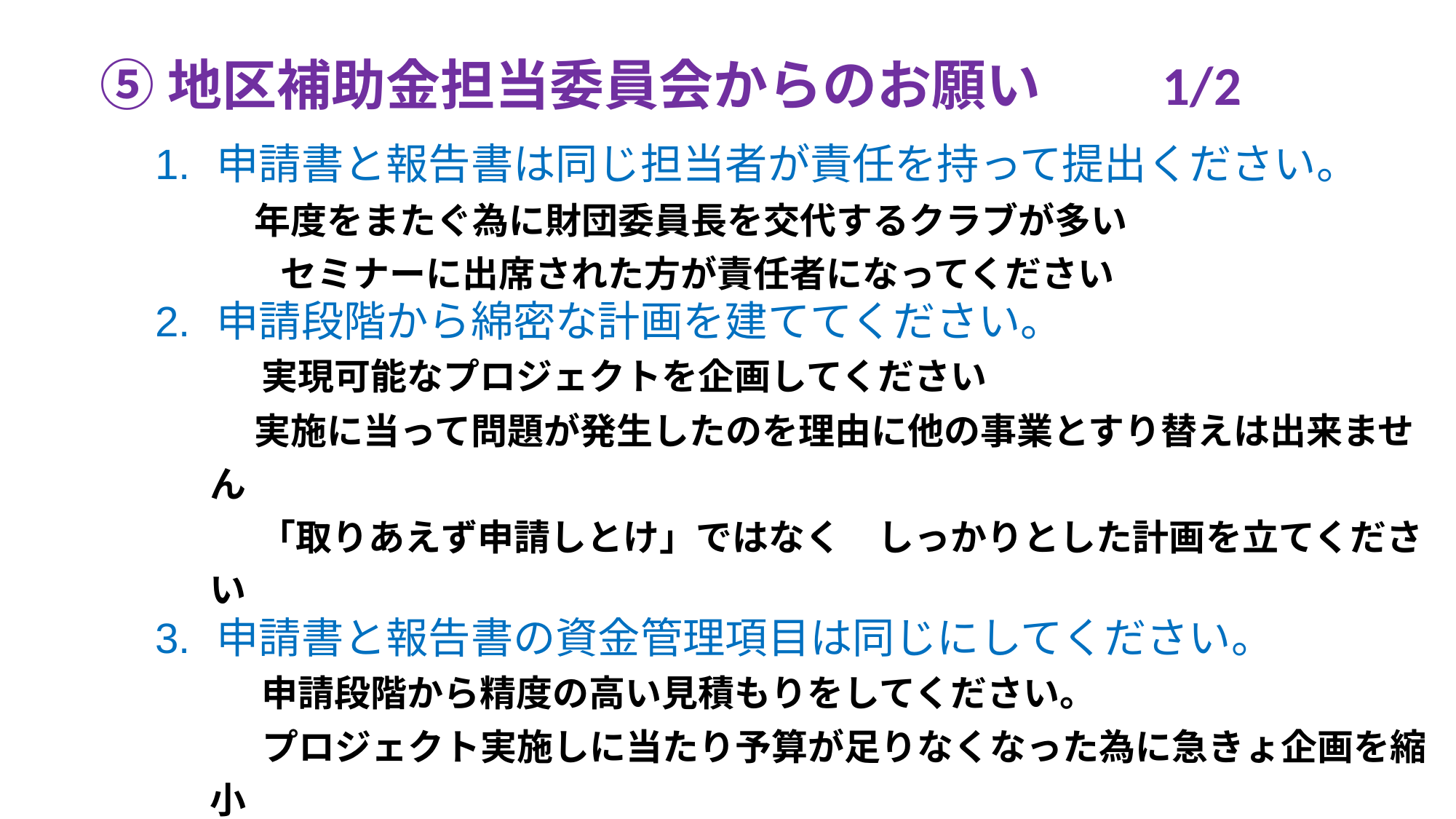

# ⑤地区補助金担当委員会からのお願い　　1/2
申請書と報告書は同じ担当者が責任を持って提出ください。
           年度をまたぐ為に財団委員長を交代するクラブが多い
　　　  セミナーに出席された方が責任者になってください
申請段階から綿密な計画を建ててください。
　 実現可能なプロジェクトを企画してください
　 実施に当って問題が発生したのを理由に他の事業とすり替えは出来ません
     「取りあえず申請しとけ」ではなく　しっかりとした計画を立てください
申請書と報告書の資金管理項目は同じにしてください。
　 申請段階から精度の高い見積もりをしてください。
　  プロジェクト実施しに当たり予算が足りなくなった為に急きょ企画を縮小
　  予算が余るので申請には無かった事業を追加行うことは認められません